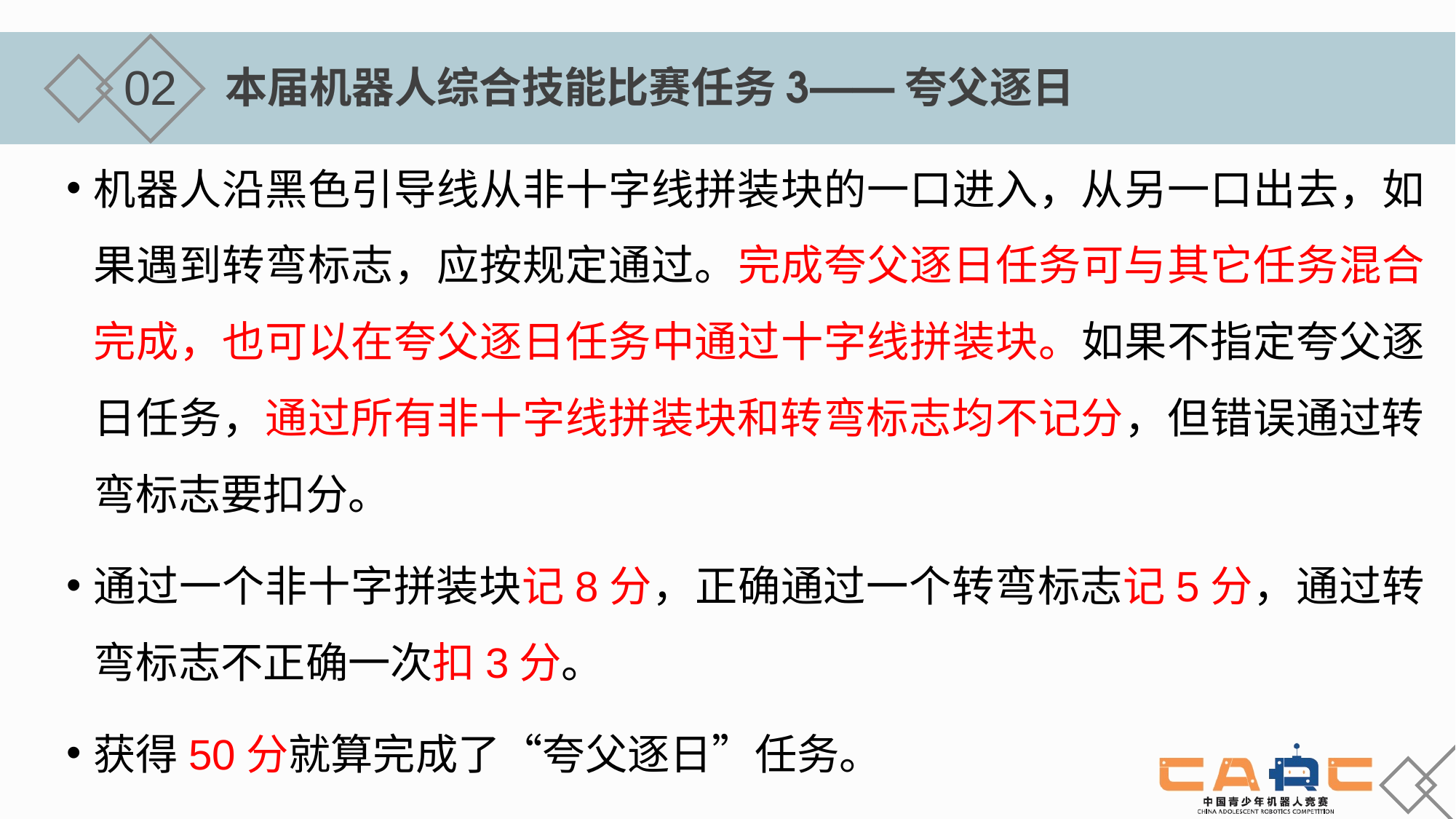

02
本届机器人综合技能比赛任务3——夸父逐日

机器人沿黑色引导线从非十字线拼装块的一口进入，从另一口出去，如果遇到转弯标志，应按规定通过。完成夸父逐日任务可与其它任务混合完成，也可以在夸父逐日任务中通过十字线拼装块。如果不指定夸父逐日任务，通过所有非十字线拼装块和转弯标志均不记分，但错误通过转弯标志要扣分。
通过一个非十字拼装块记8分，正确通过一个转弯标志记5分，通过转弯标志不正确一次扣3分。
获得50分就算完成了“夸父逐日”任务。